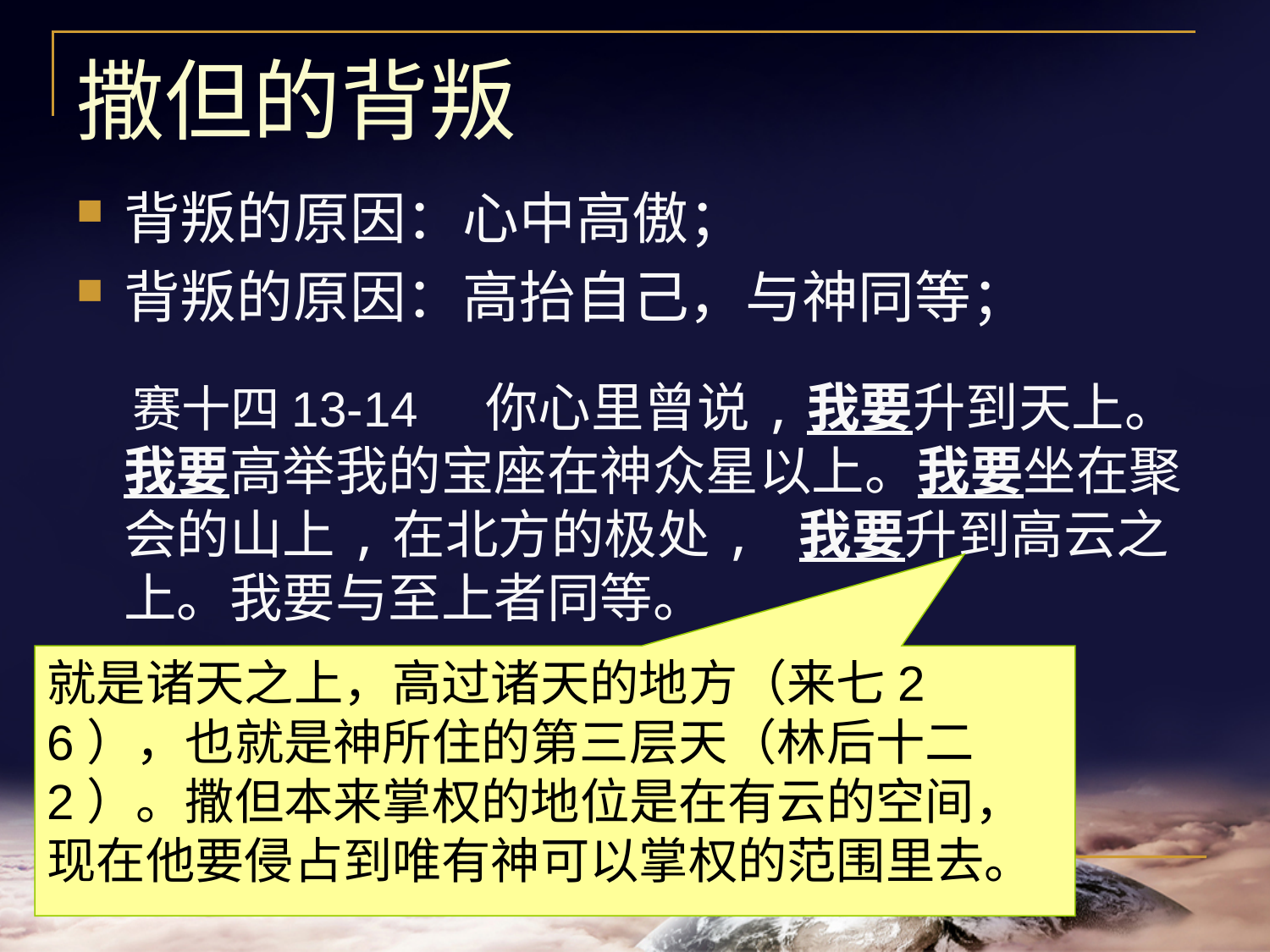

# 撒但的背叛
背叛的原因：心中高傲；
背叛的原因：高抬自己，与神同等；

    赛十四13-14    你心里曾说,我要升到天上。我要高举我的宝座在神众星以上。我要坐在聚会的山上,在北方的极处, 我要升到高云之上。我要与至上者同等。

就是诸天之上，高过诸天的地方（来七26），也就是神所住的第三层天（林后十二2）。撒但本来掌权的地位是在有云的空间，现在他要侵占到唯有神可以掌权的范围里去。